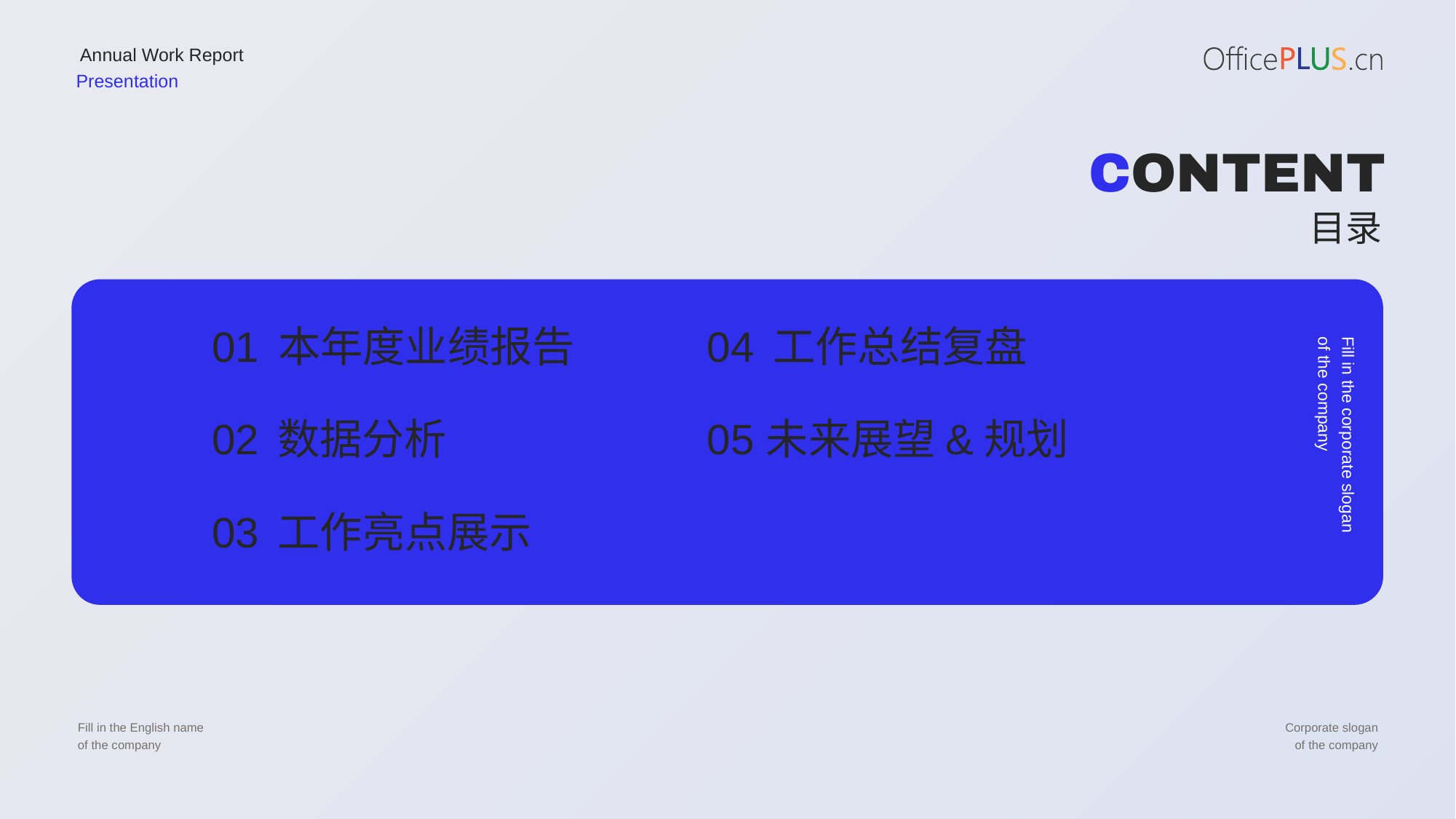

Annual Work Report

Presentation
CONTENT
目录

01
本年度业绩报告

04
工作总结复盘

Fill in the corporate slogan
of the company
02
数据分析

05
未来展望&规划

03
工作亮点展示

Fill in the English name
of the company
Corporate slogan
of the company